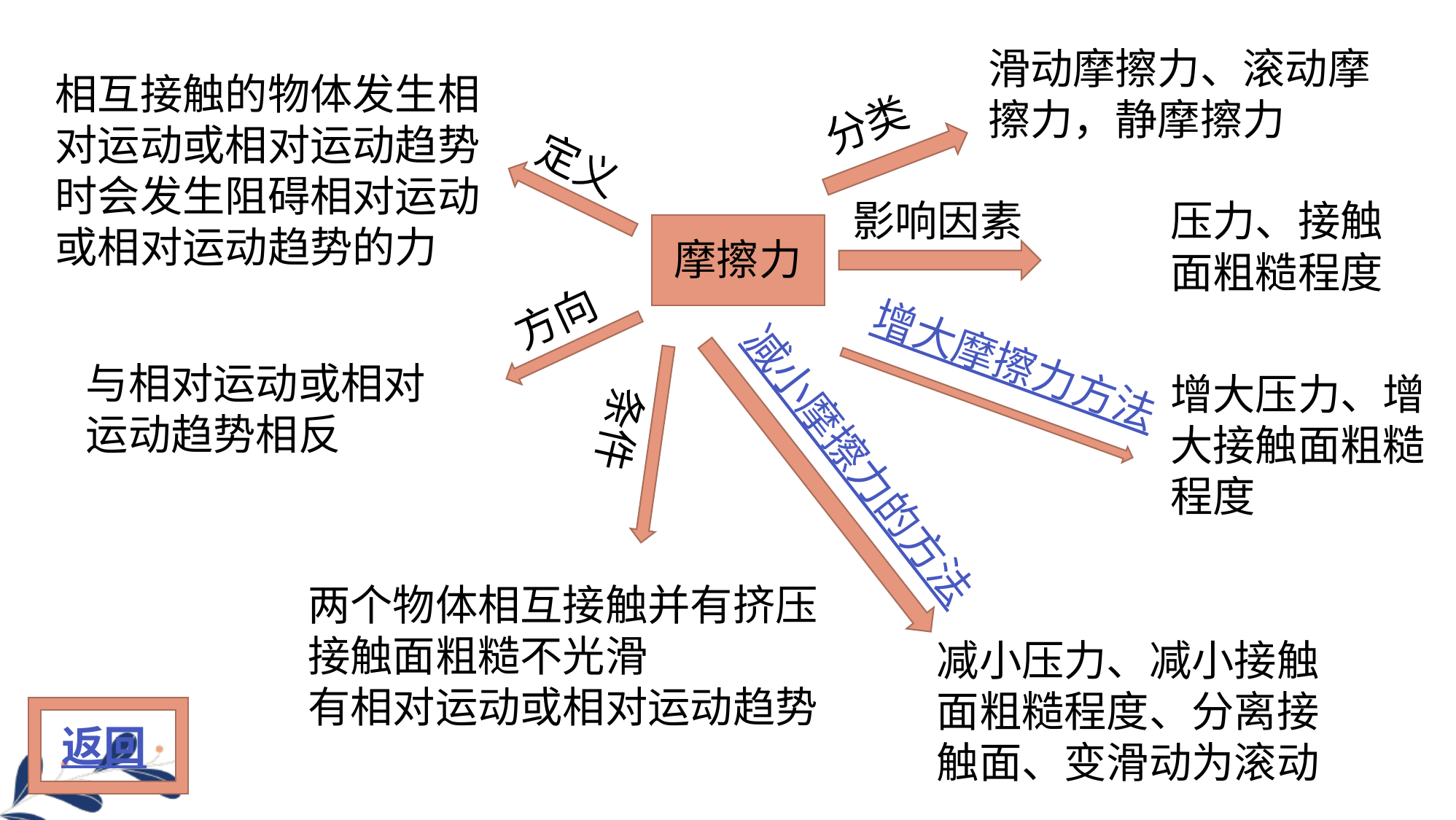

滑动摩擦力、滚动摩擦力，静摩擦力
相互接触的物体发生相对运动或相对运动趋势时会发生阻碍相对运动或相对运动趋势的力
分类

定义

影响因素

压力、接触面粗糙程度

摩擦力
方向

增大摩擦力方法

条件
与相对运动或相对运动趋势相反
增大压力、增大接触面粗糙程度
减小摩擦力的方法

两个物体相互接触并有挤压
接触面粗糙不光滑
有相对运动或相对运动趋势
减小压力、减小接触面粗糙程度、分离接触面、变滑动为滚动

返回